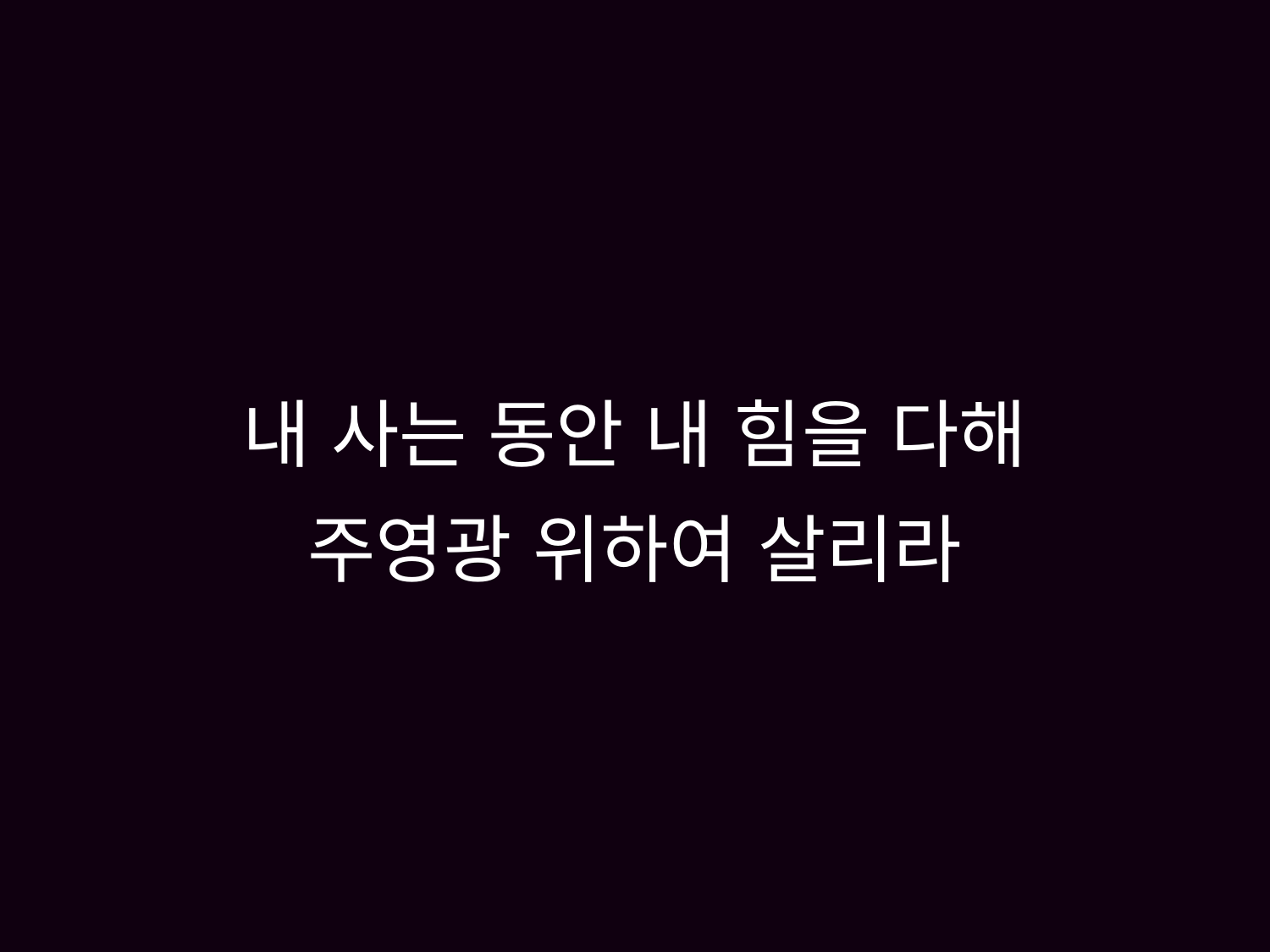

# 내 사는 동안 내 힘을 다해 주영광 위하여 살리라